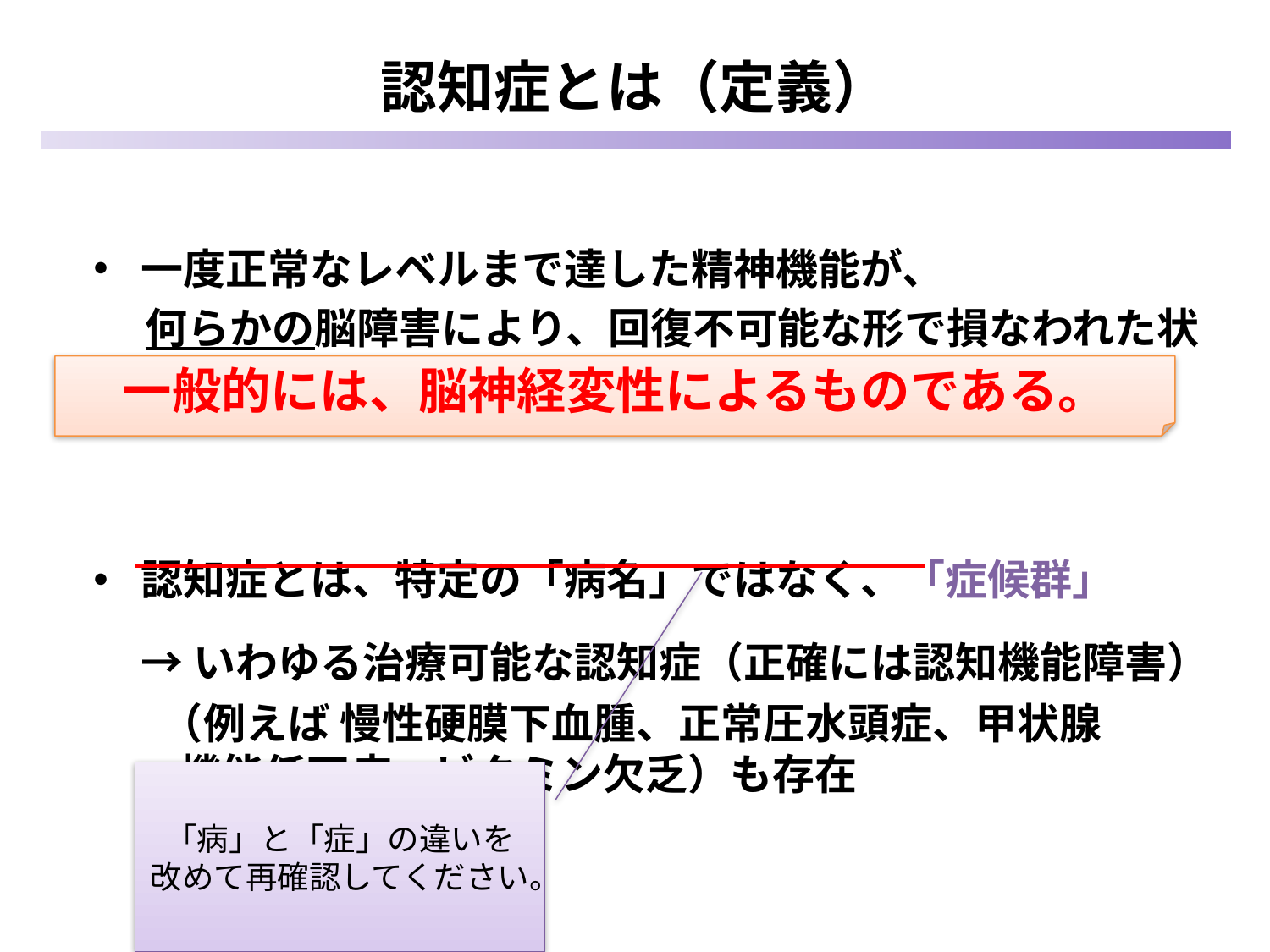

# 認知症とは（定義）

一度正常なレベルまで達した精神機能が、
　 何らかの脳障害により、回復不可能な形で損なわれた状態

認知症とは、特定の「病名」ではなく、「症候群」
     →いわゆる治療可能な認知症（正確には認知機能障害）
      （例えば 慢性硬膜下血腫、正常圧水頭症、甲状腺
        機能低下症、ビタミン欠乏）も存在

一般的には、脳神経変性によるものである。
「病」と「症」の違いを
改めて再確認してください。